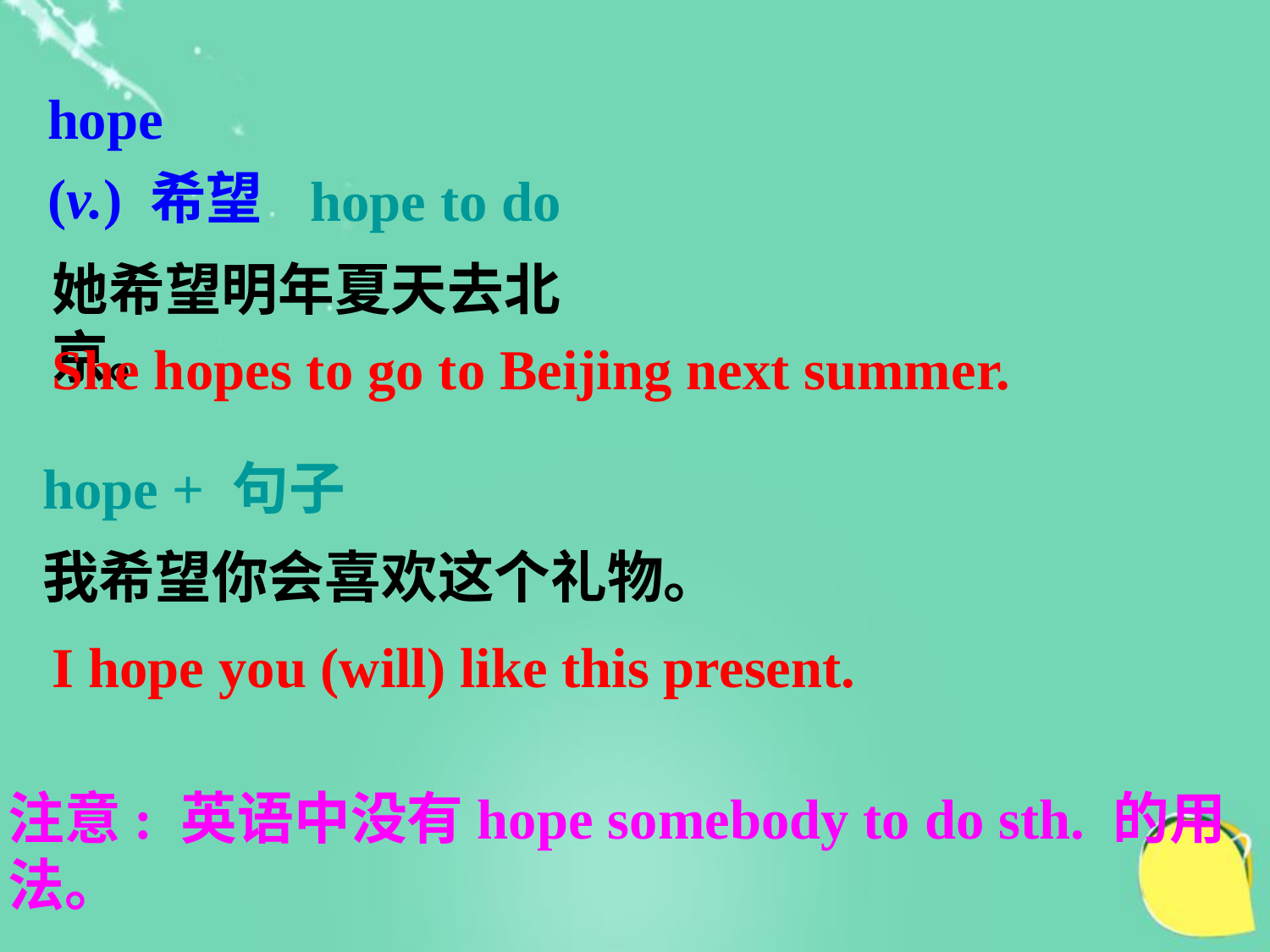

hope
(v.) 希望
hope to do
她希望明年夏天去北京。
She hopes to go to Beijing next summer.
hope + 句子
我希望你会喜欢这个礼物。
I hope you (will) like this present.
注意: 英语中没有hope somebody to do sth. 的用法。